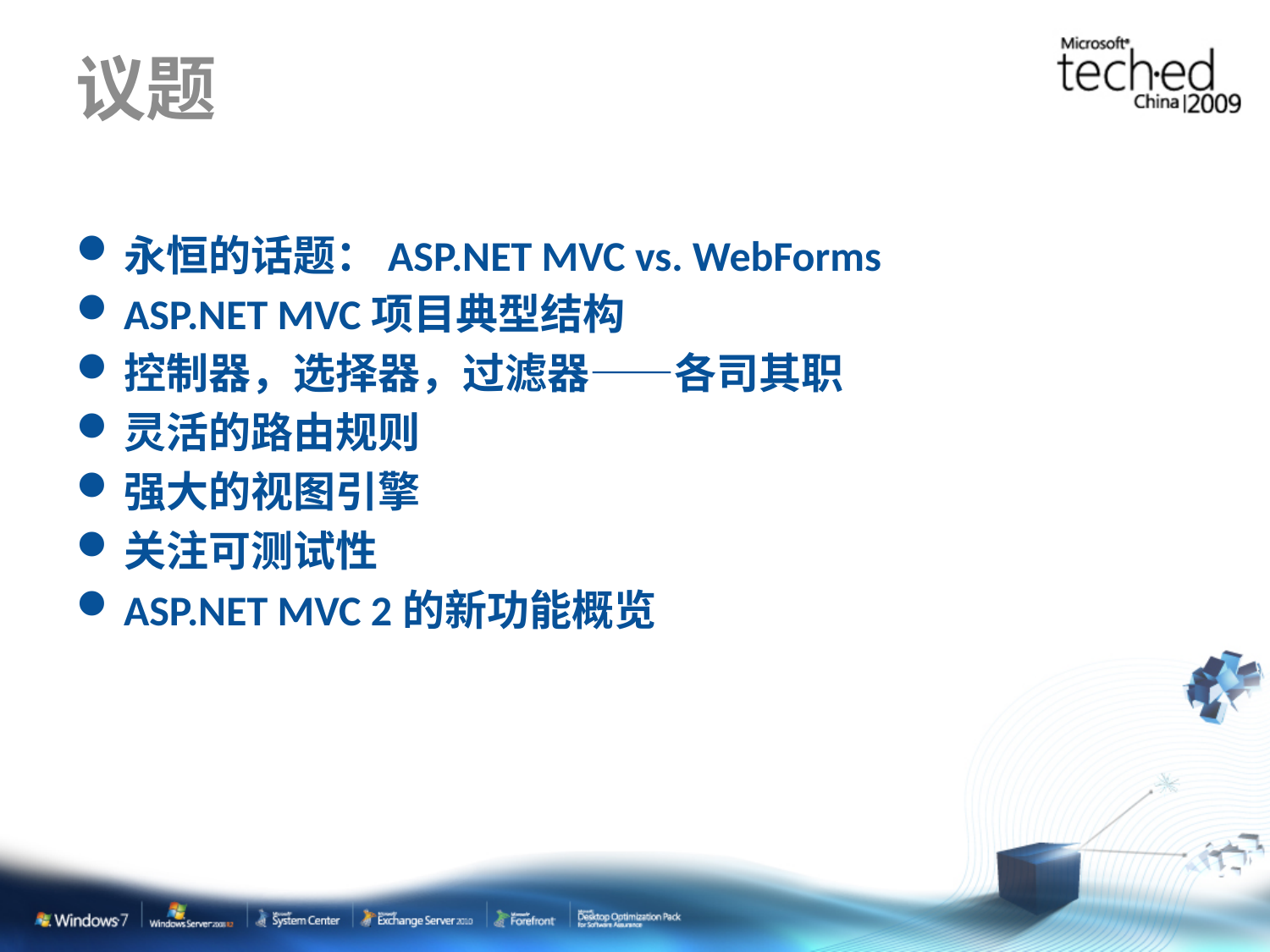

# 议题
永恒的话题：ASP.NET MVC vs. WebForms
ASP.NET MVC项目典型结构
控制器，选择器，过滤器——各司其职
灵活的路由规则
强大的视图引擎
关注可测试性
ASP.NET MVC 2的新功能概览